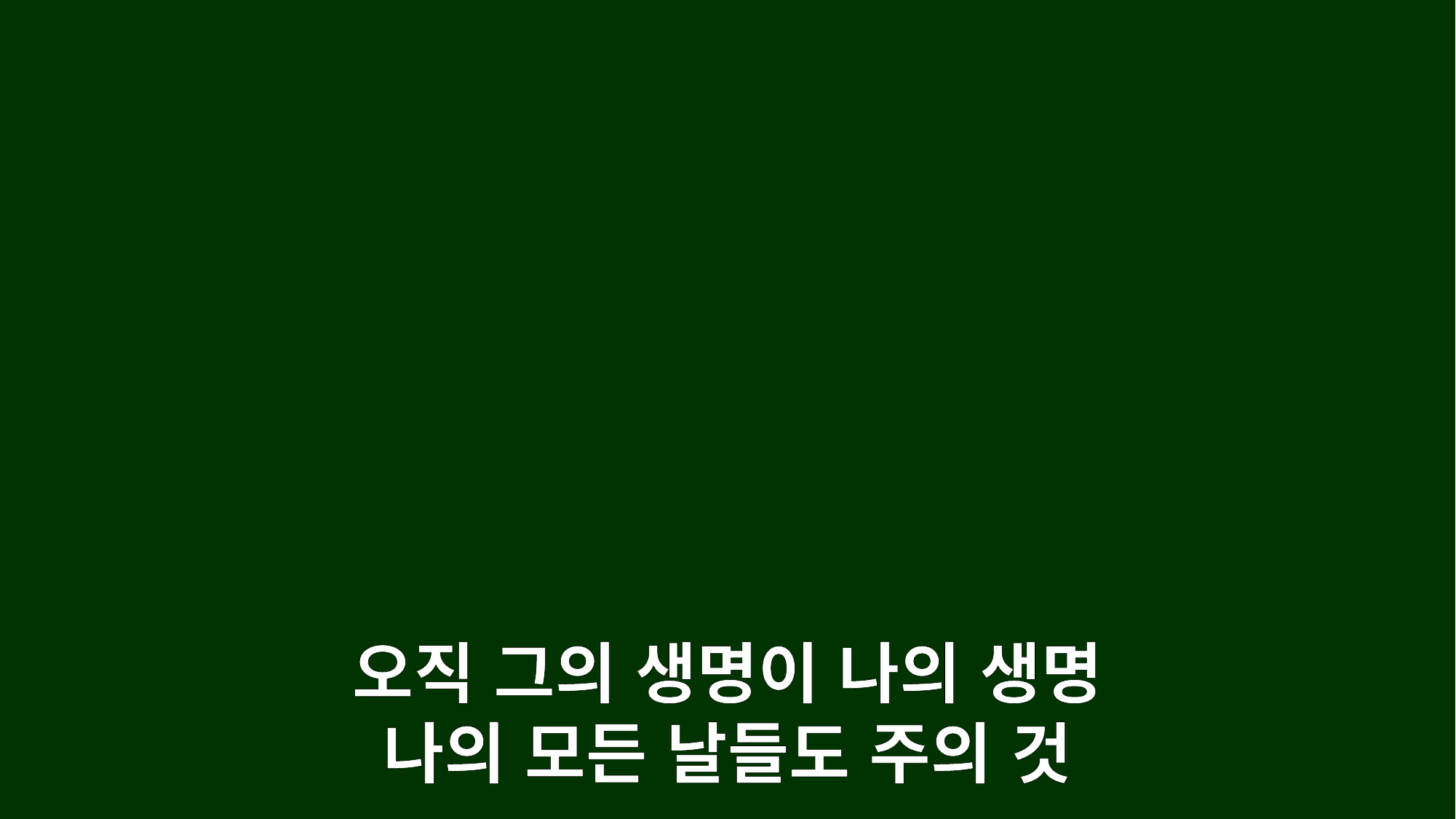

오직 그의 생명이 나의 생명
나의 모든 날들도 주의 것